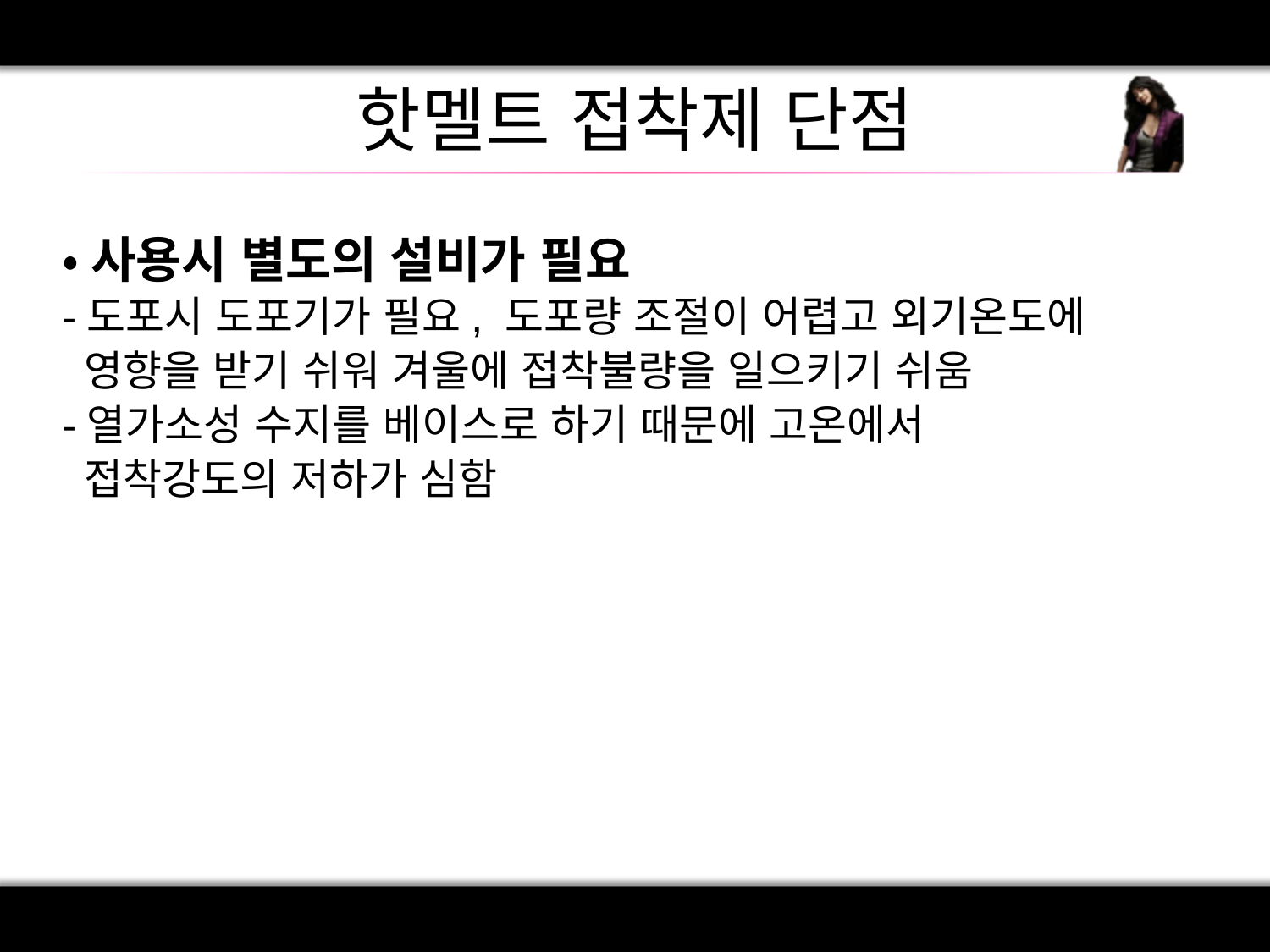

# 핫멜트 접착제 단점
•사용시 별도의 설비가 필요
-도포시 도포기가 필요, 도포량 조절이 어렵고 외기온도에
 영향을 받기 쉬워 겨울에 접착불량을 일으키기 쉬움
-열가소성 수지를 베이스로 하기 때문에 고온에서
 접착강도의 저하가 심함